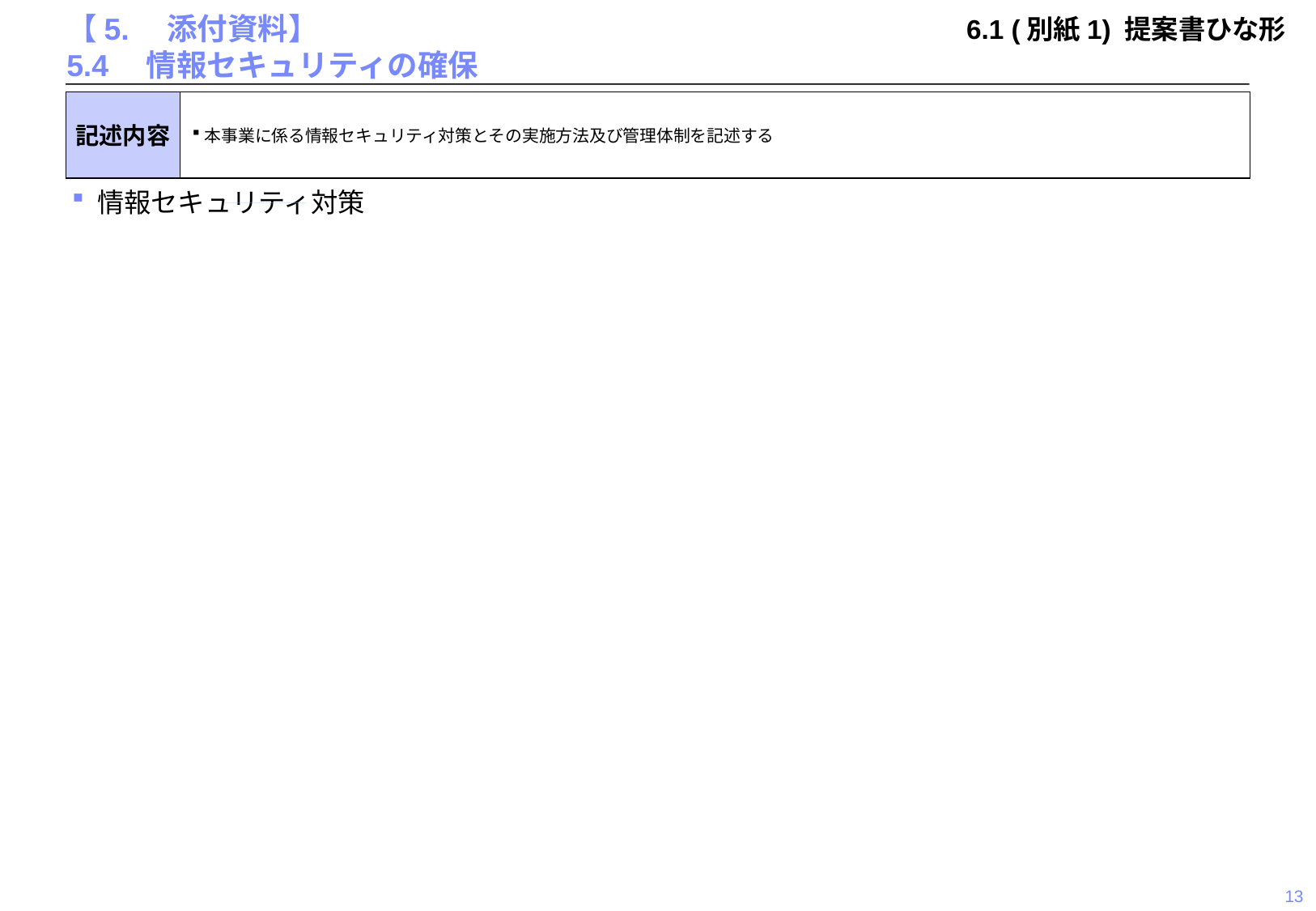

6.1 (別紙1) 提案書ひな形
# 【5.　添付資料】 5.4　情報セキュリティの確保
記述内容
本事業に係る情報セキュリティ対策とその実施方法及び管理体制を記述する
情報セキュリティ対策

13